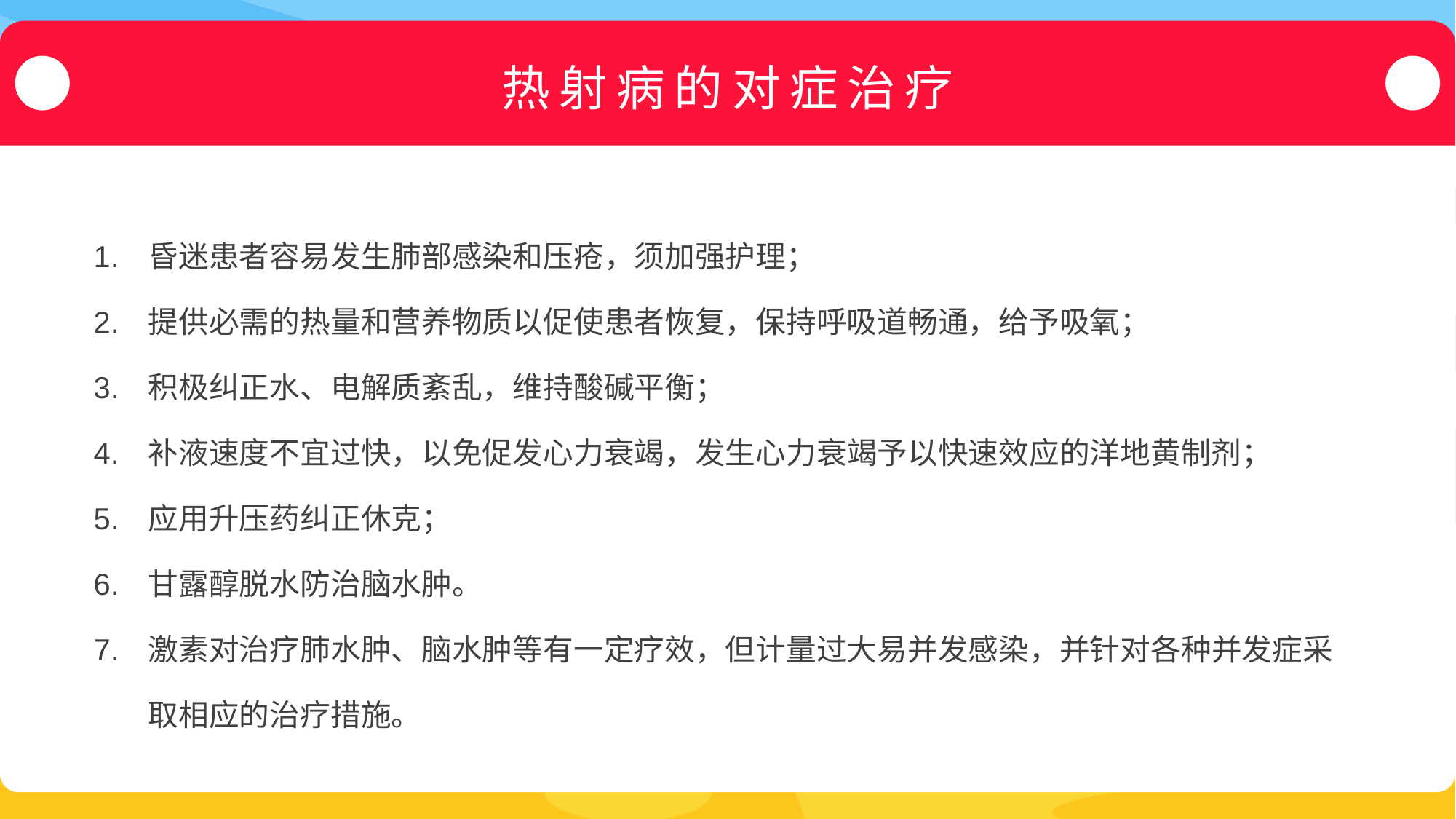

热射病的对症治疗
昏迷患者容易发生肺部感染和压疮，须加强护理；
提供必需的热量和营养物质以促使患者恢复，保持呼吸道畅通，给予吸氧；
积极纠正水、电解质紊乱，维持酸碱平衡；
补液速度不宜过快，以免促发心力衰竭，发生心力衰竭予以快速效应的洋地黄制剂；
应用升压药纠正休克；
甘露醇脱水防治脑水肿。
激素对治疗肺水肿、脑水肿等有一定疗效，但计量过大易并发感染，并针对各种并发症采取相应的治疗措施。